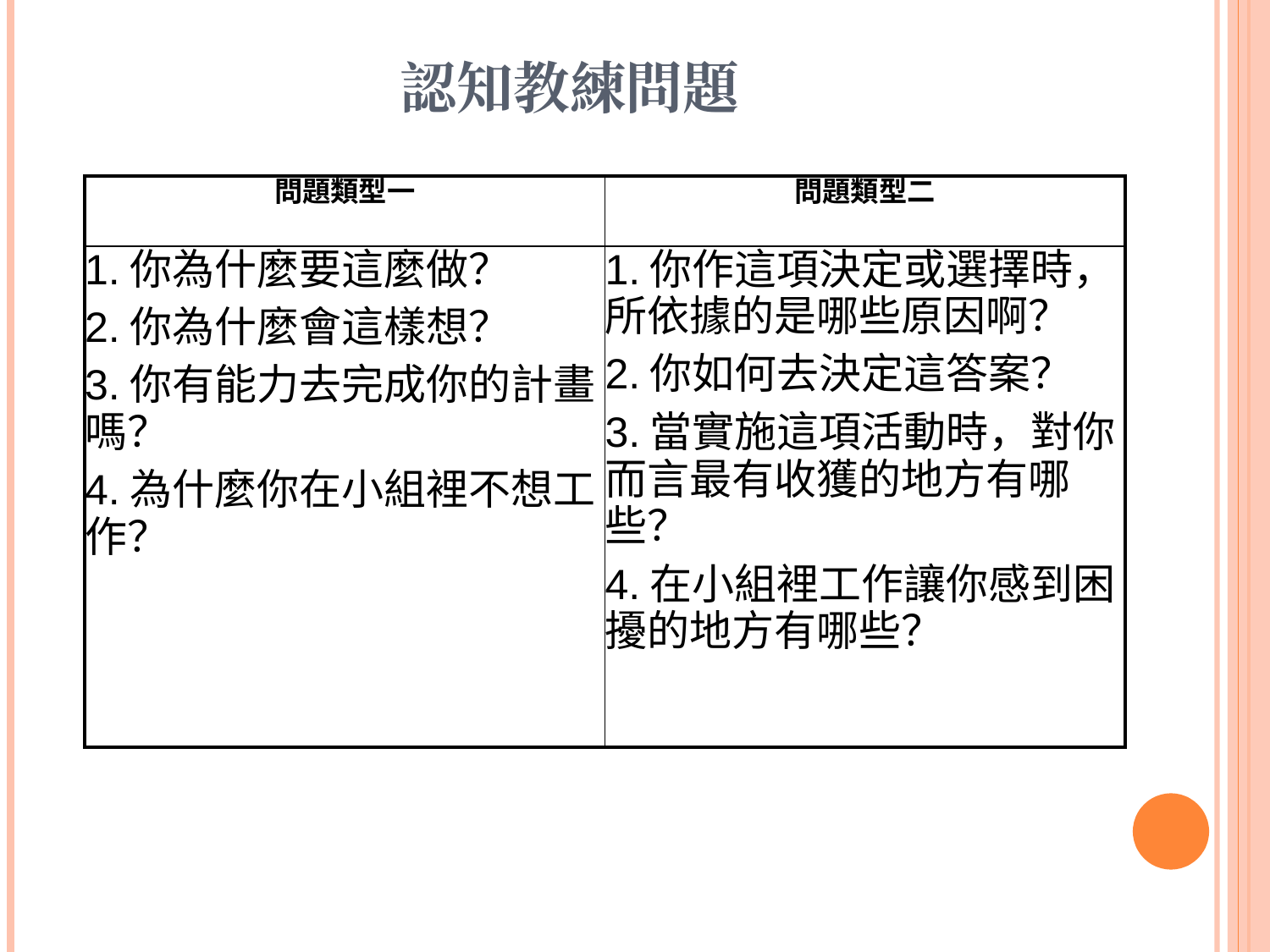

認知教練問題
| 問題類型一 | 問題類型二 |
| --- | --- |
| 1.你為什麼要這麼做？ 2.你為什麼會這樣想？ 3.你有能力去完成你的計畫嗎？ 4.為什麼你在小組裡不想工作？ | 1.你作這項決定或選擇時，所依據的是哪些原因啊？ 2.你如何去決定這答案？ 3.當實施這項活動時，對你而言最有收獲的地方有哪些？ 4.在小組裡工作讓你感到困擾的地方有哪些？ |